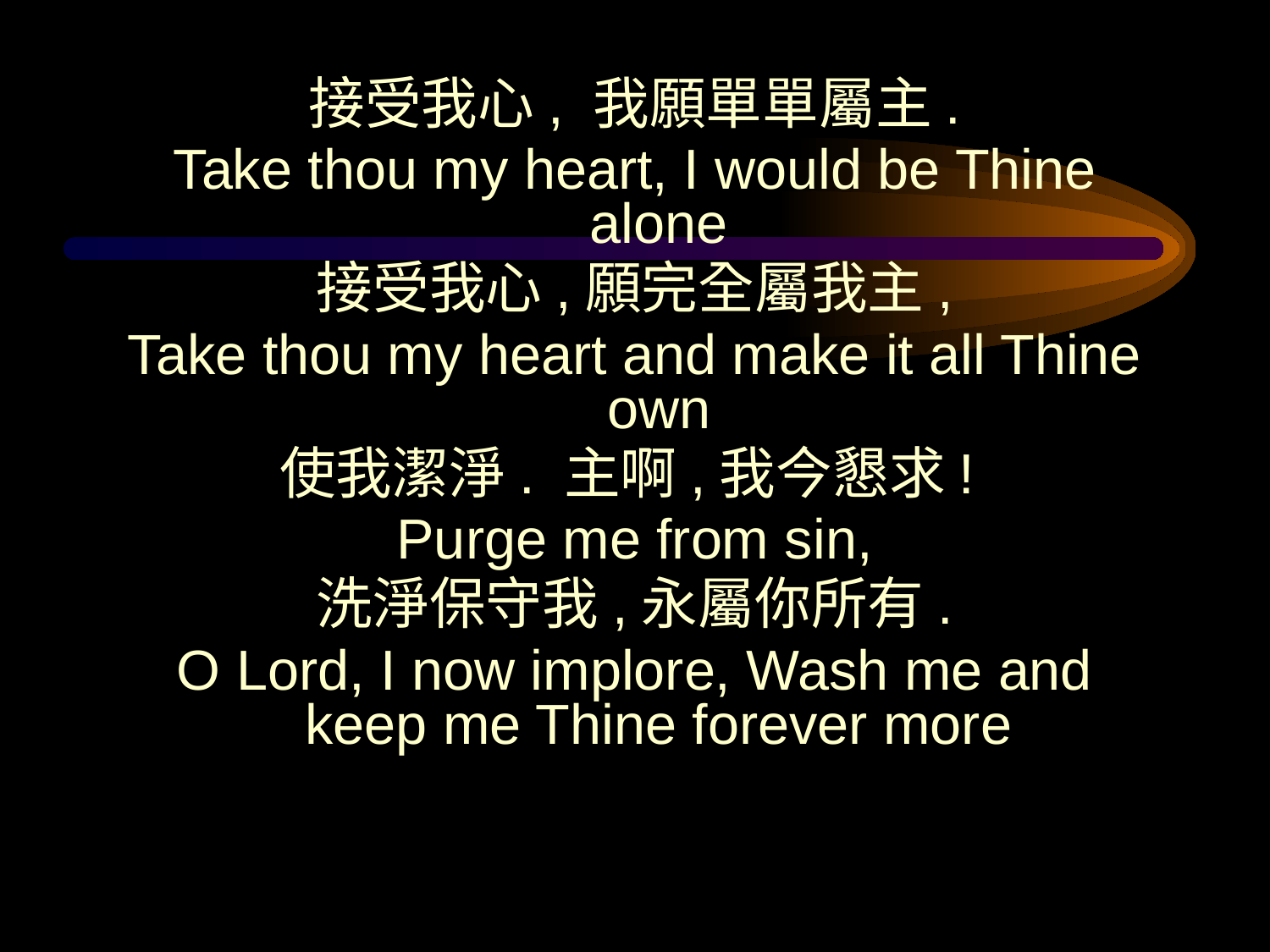

#
接受我心, 我願單單屬主.
Take thou my heart, I would be Thine alone
接受我心,願完全屬我主,
Take thou my heart and make it all Thine own
使我潔淨. 主啊,我今懇求!
Purge me from sin,
洗淨保守我,永屬你所有.
O Lord, I now implore, Wash me and keep me Thine forever more